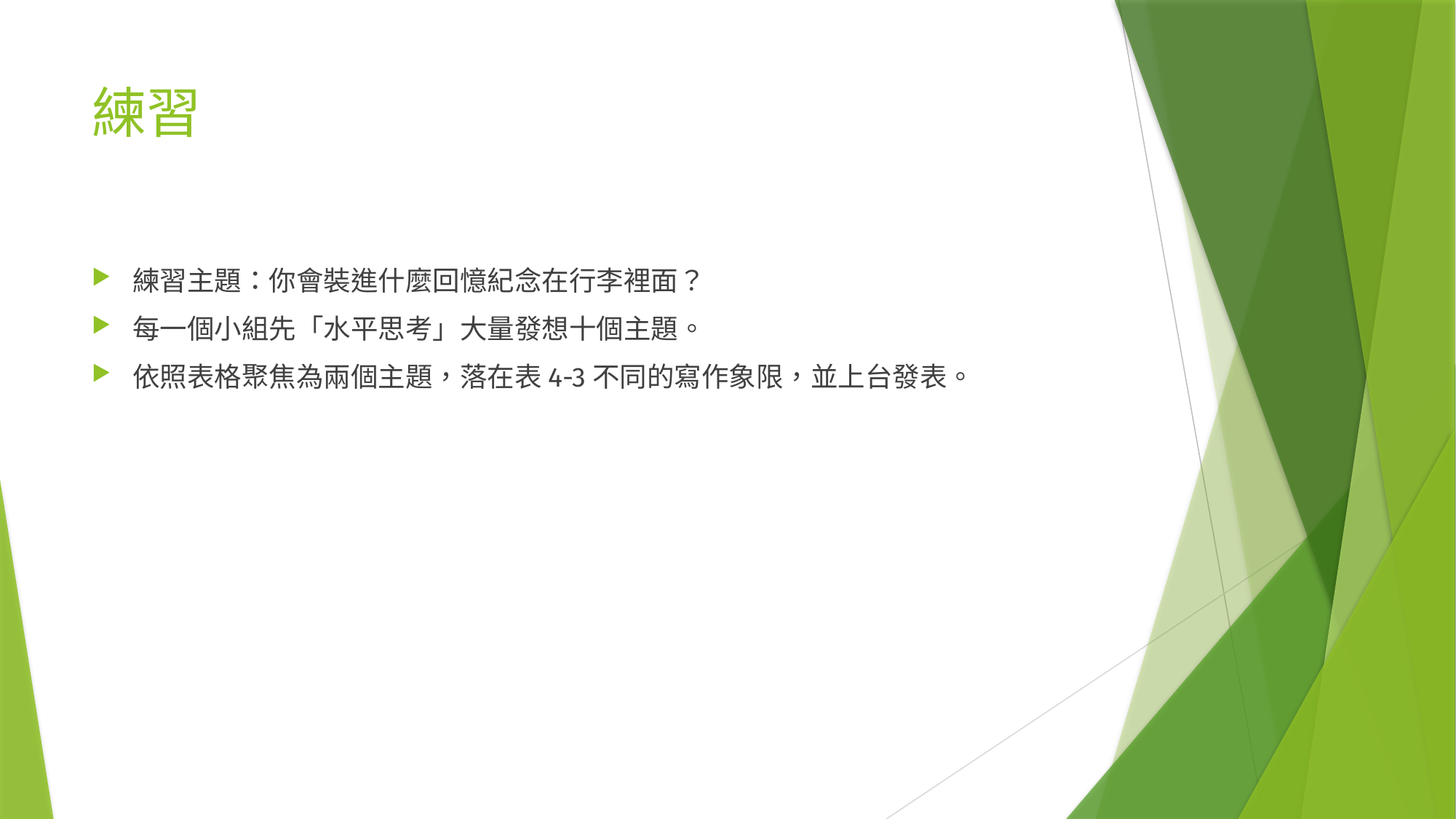

# 練習
練習主題：你會裝進什麼回憶紀念在行李裡面？
每一個小組先「水平思考」大量發想十個主題。
依照表格聚焦為兩個主題，落在表4-3不同的寫作象限，並上台發表。